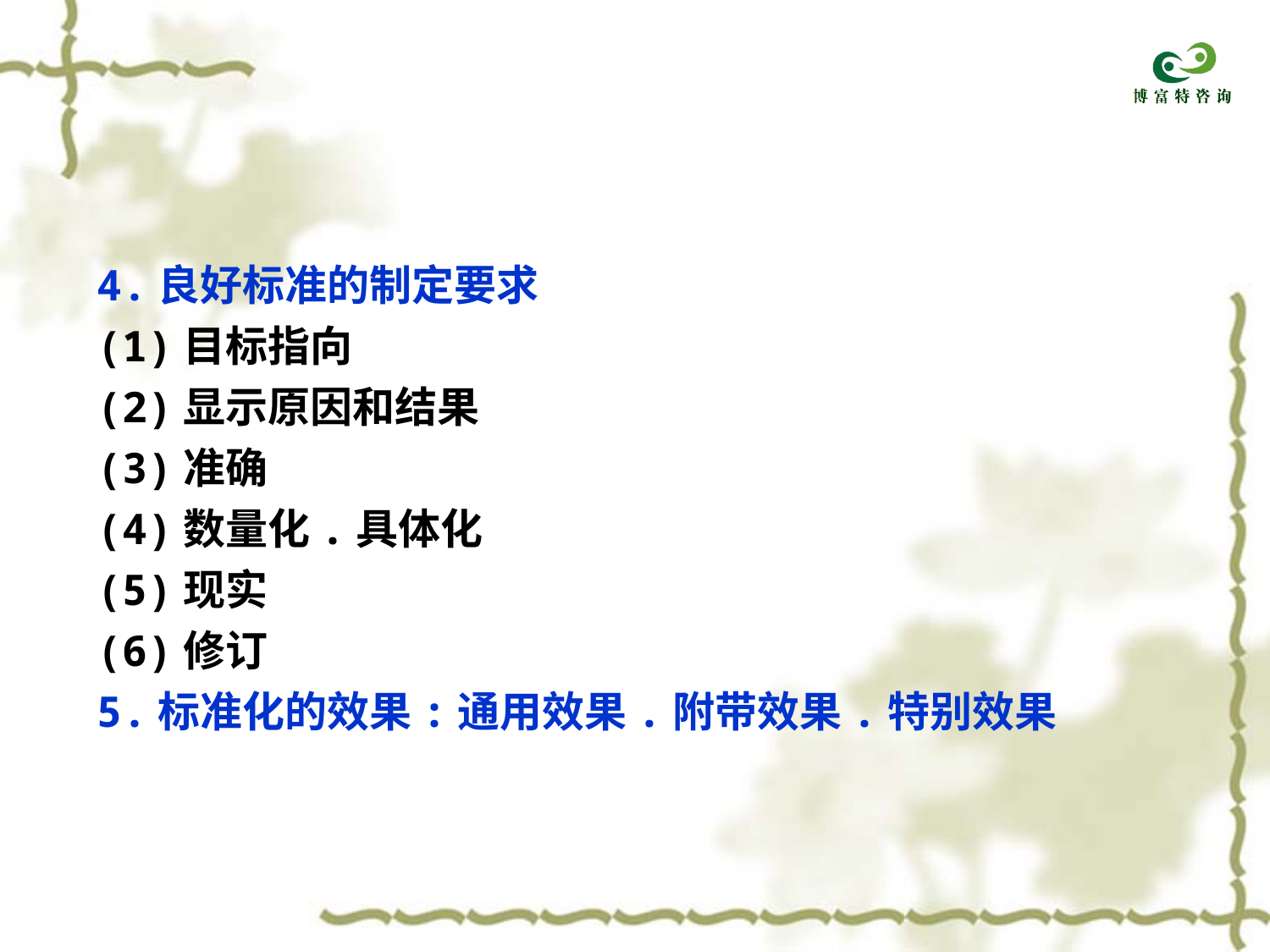

4.良好标准的制定要求
(1)目标指向
(2)显示原因和结果
(3)准确
(4)数量化.具体化
(5)现实
(6)修订
5.标准化的效果:通用效果.附带效果.特别效果